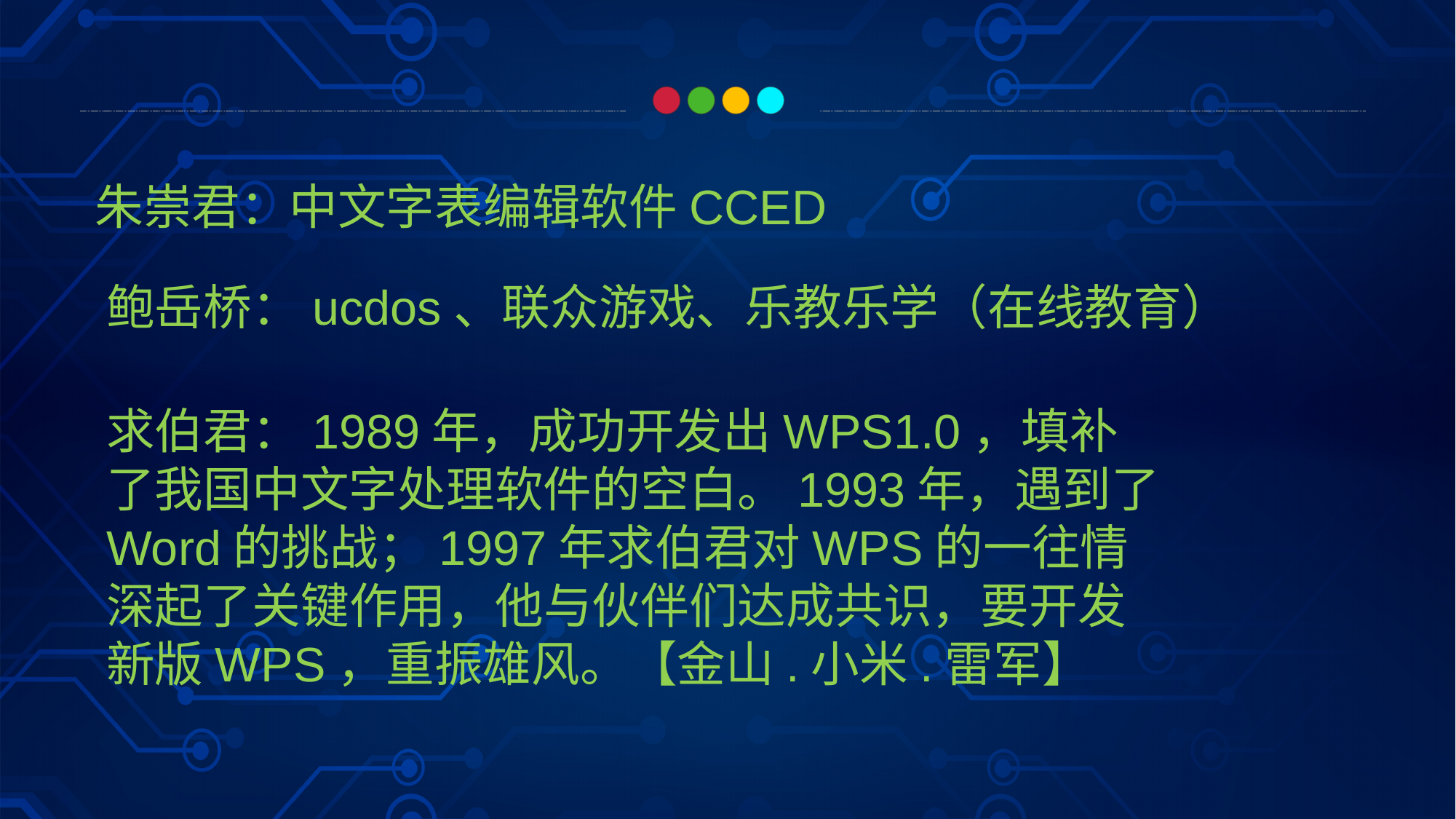

朱崇君：中文字表编辑软件CCED
鲍岳桥：ucdos、联众游戏、乐教乐学（在线教育）
求伯君：1989年，成功开发出WPS1.0，填补了我国中文字处理软件的空白。1993年，遇到了Word的挑战；1997年求伯君对WPS的一往情深起了关键作用，他与伙伴们达成共识，要开发新版WPS，重振雄风。【金山.小米.雷军】